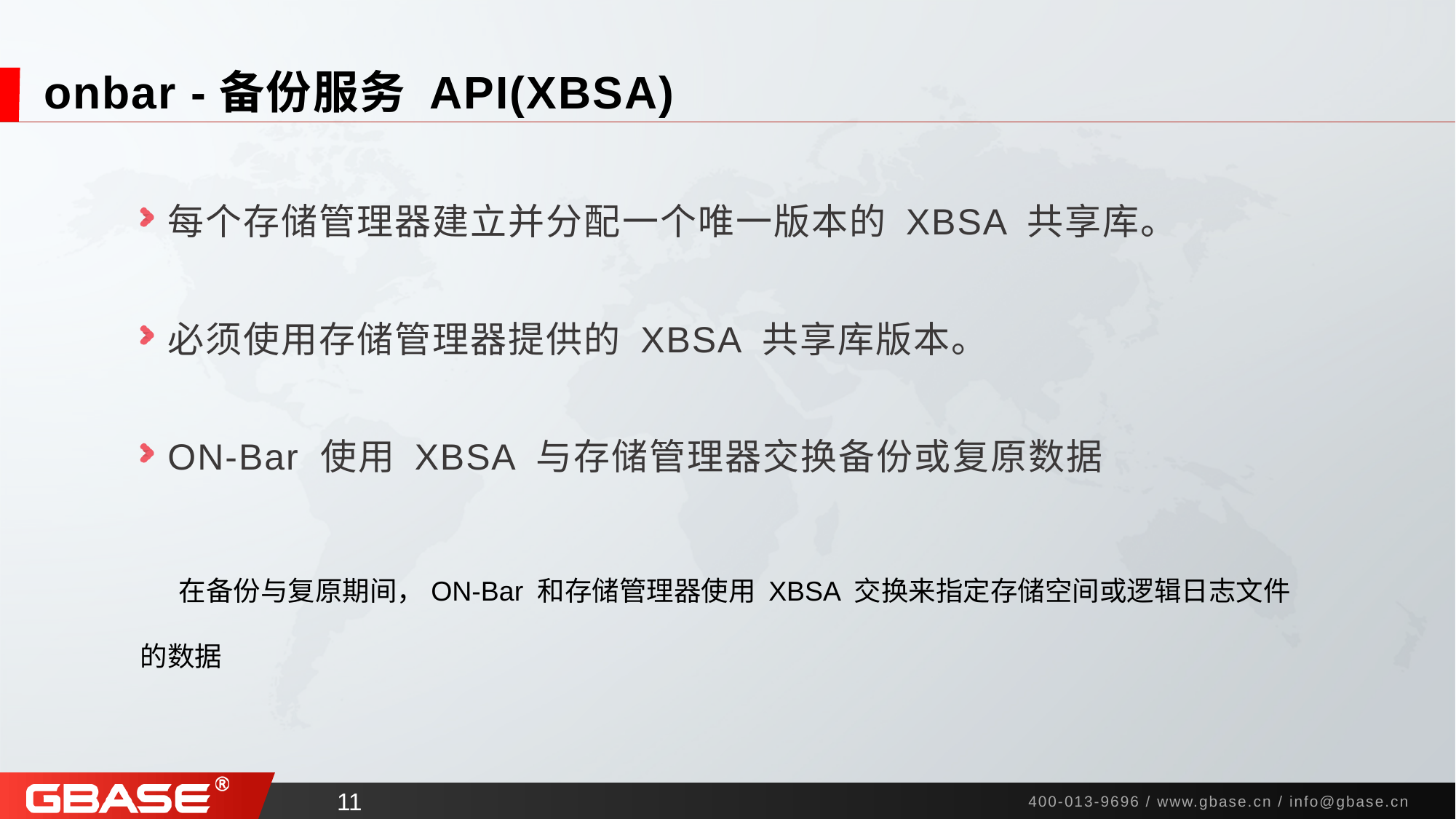

# onbar -备份服务 API(XBSA)
每个存储管理器建立并分配一个唯一版本的 XBSA 共享库。

必须使用存储管理器提供的 XBSA 共享库版本。

ON-Bar 使用 XBSA 与存储管理器交换备份或复原数据

      在备份与复原期间，ON-Bar 和存储管理器使用 XBSA 交换来指定存储空间或逻辑日志文件的数据